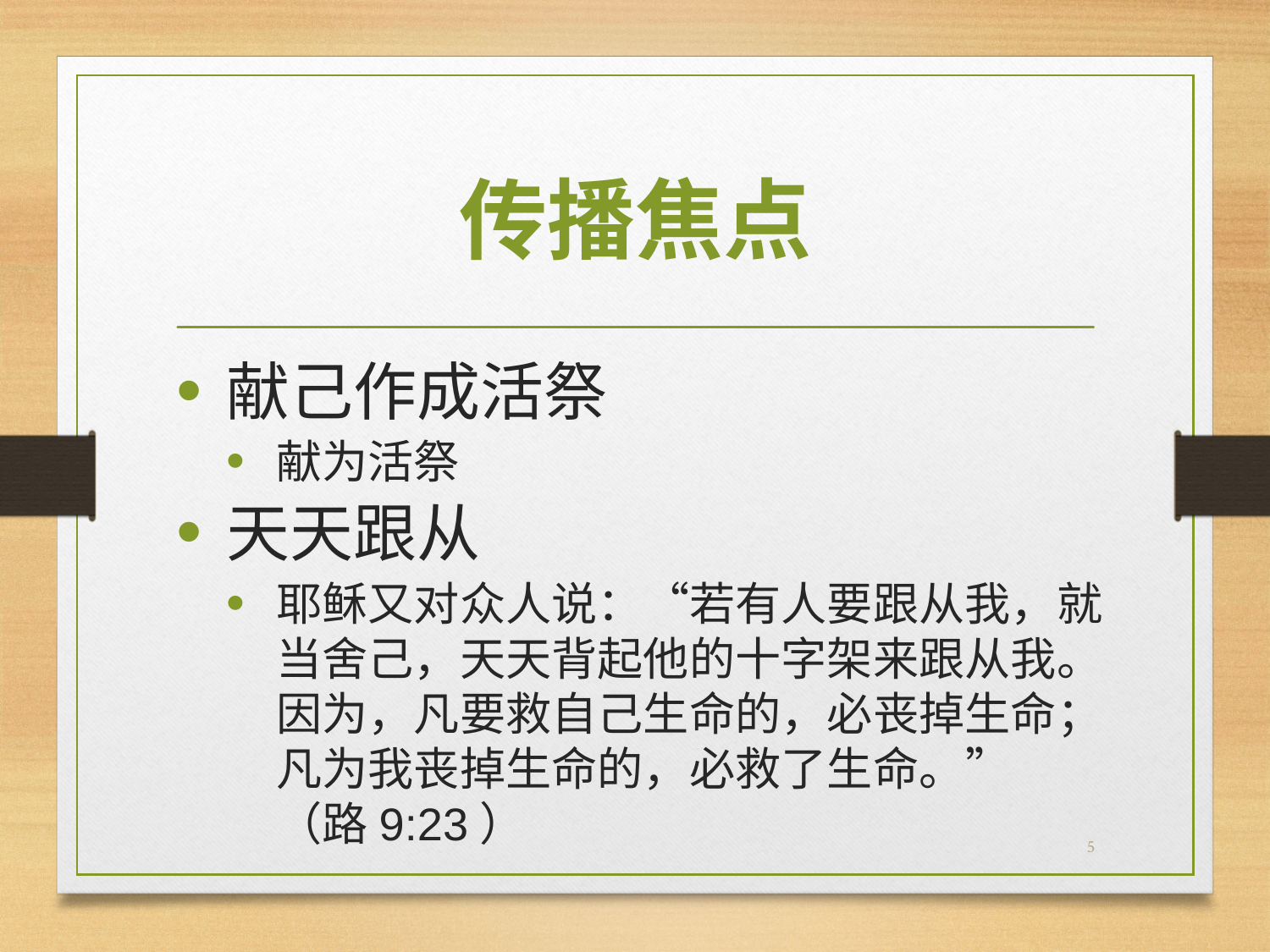

# 传播焦点
献己作成活祭
献为活祭
天天跟从
耶稣又对众人说：“若有人要跟从我，就当舍己，天天背起他的十字架来跟从我。因为，凡要救自己生命的，必丧掉生命；凡为我丧掉生命的，必救了生命。”   （路9:23）
5